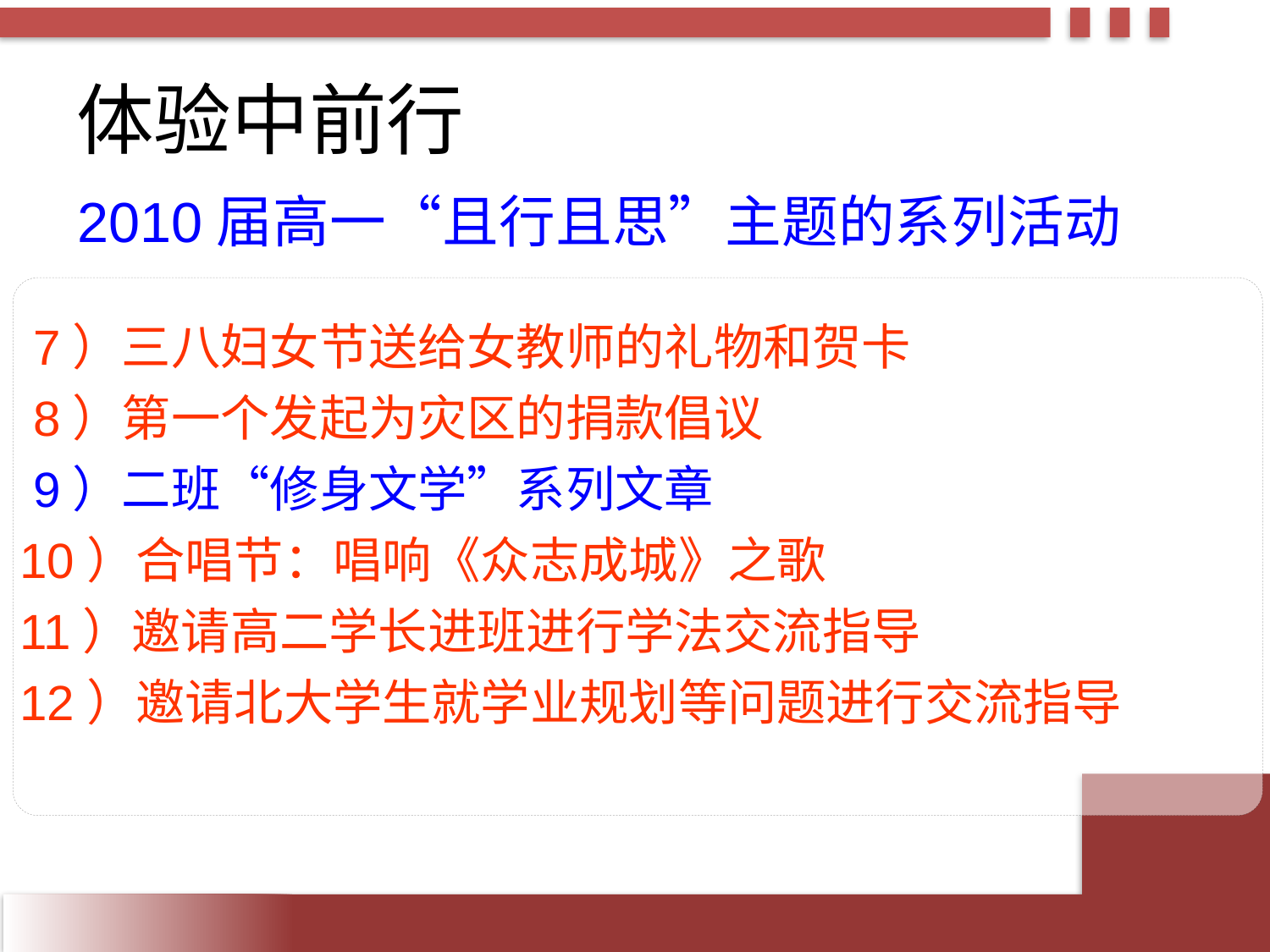

# 体验中前行
2010届高一“且行且思”主题的系列活动

 7）三八妇女节送给女教师的礼物和贺卡
 8）第一个发起为灾区的捐款倡议
 9）二班“修身文学”系列文章
10）合唱节：唱响《众志成城》之歌
11）邀请高二学长进班进行学法交流指导
12）邀请北大学生就学业规划等问题进行交流指导